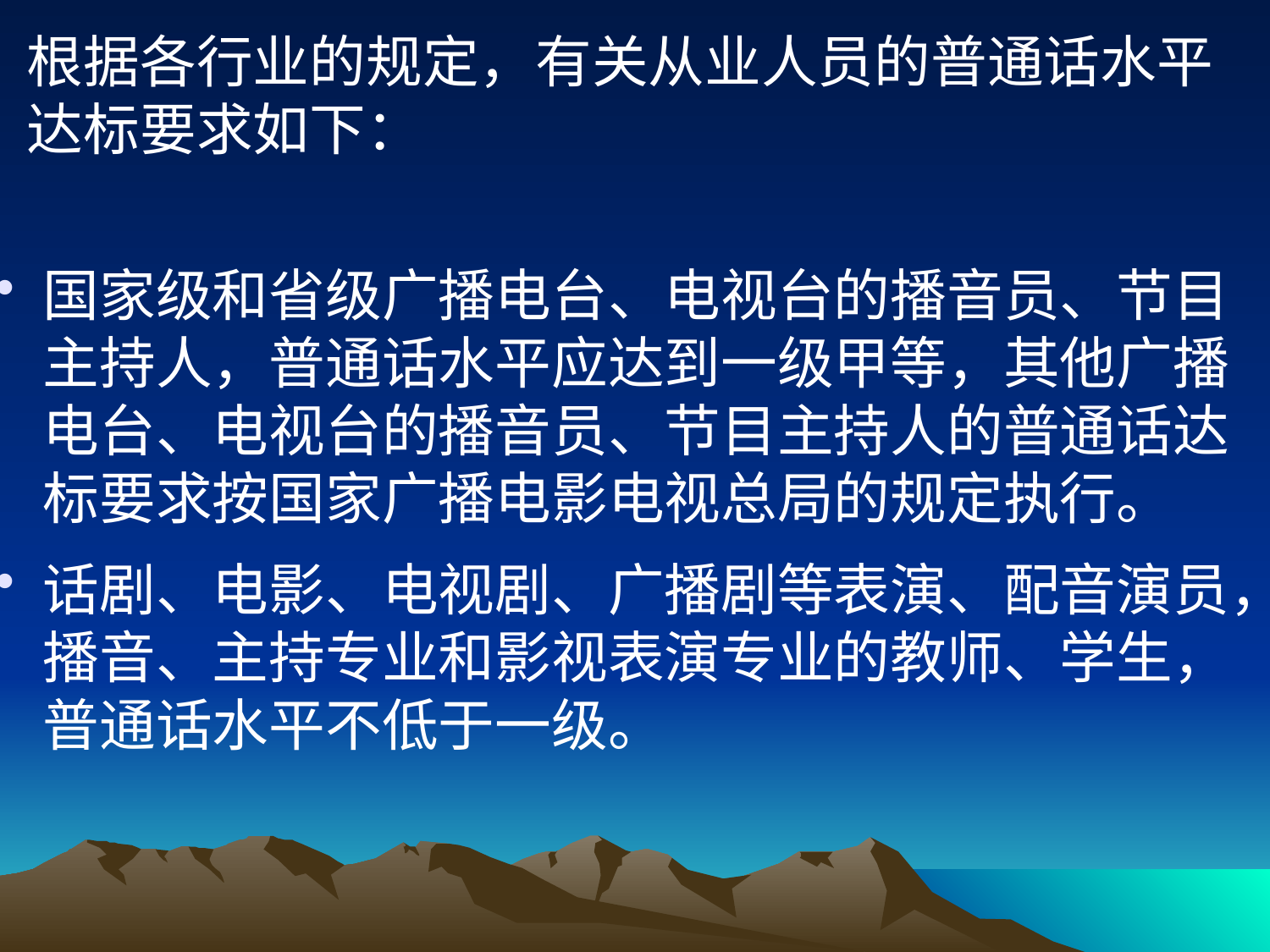

根据各行业的规定，有关从业人员的普通话水平达标要求如下：
国家级和省级广播电台、电视台的播音员、节目主持人，普通话水平应达到一级甲等，其他广播电台、电视台的播音员、节目主持人的普通话达标要求按国家广播电影电视总局的规定执行。
话剧、电影、电视剧、广播剧等表演、配音演员，播音、主持专业和影视表演专业的教师、学生，普通话水平不低于一级。